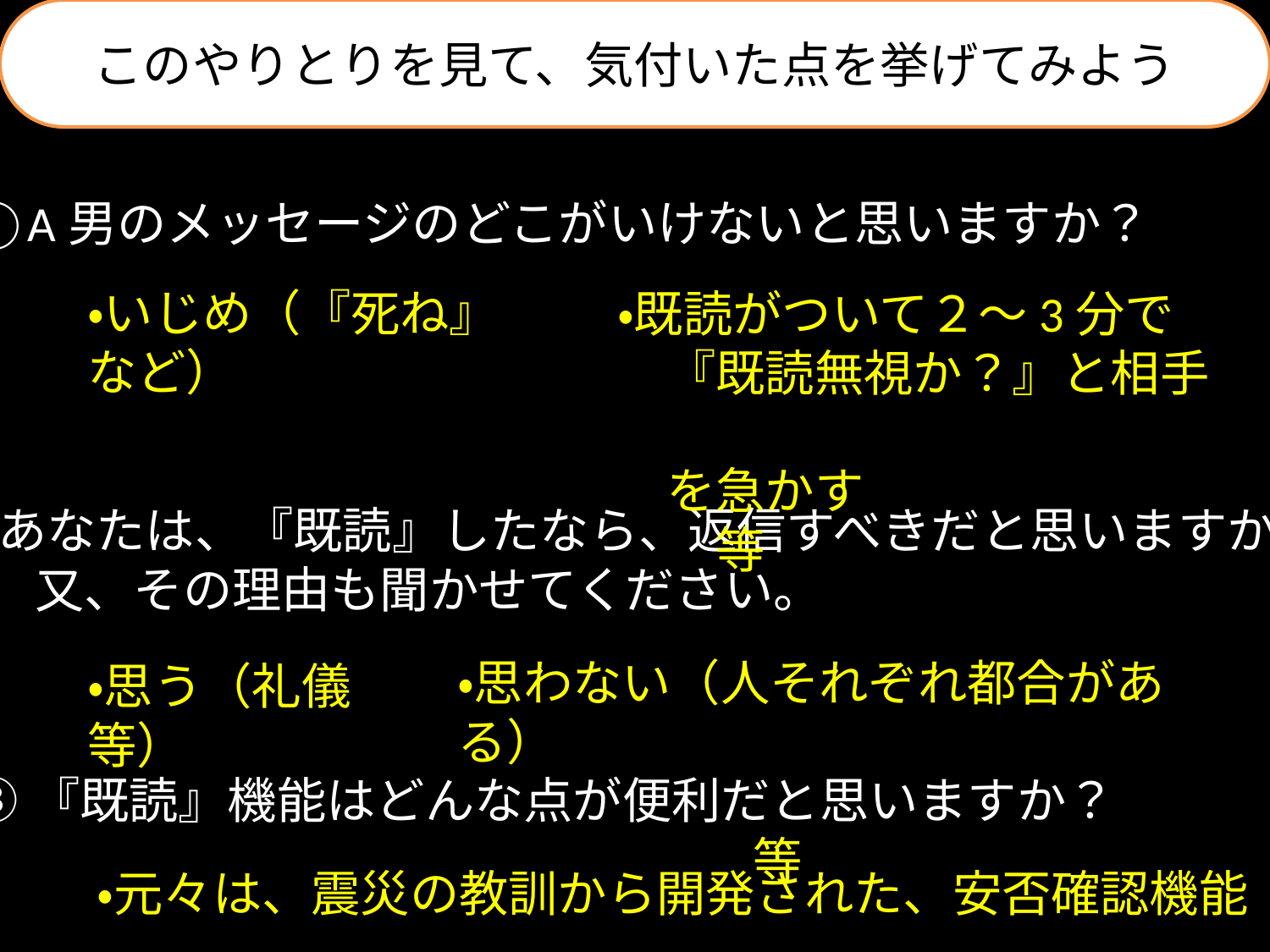

このやりとりを見て、気付いた点を挙げてみよう
①A男のメッセージのどこがいけないと思いますか？
・いじめ（『死ね』など）
・既読がついて２～3分で
　『既読無視か？』と相手
　を急かす　　　　　　　　　等
②あなたは、『既読』したなら、返信すべきだと思いますか？
　　又、その理由も聞かせてください。
・思わない（人それぞれ都合がある）
　　　　　　　　　　　　　　　　　　　　　　等
・思う（礼儀　等）
③『既読』機能はどんな点が便利だと思いますか？
・元々は、震災の教訓から開発された、安否確認機能